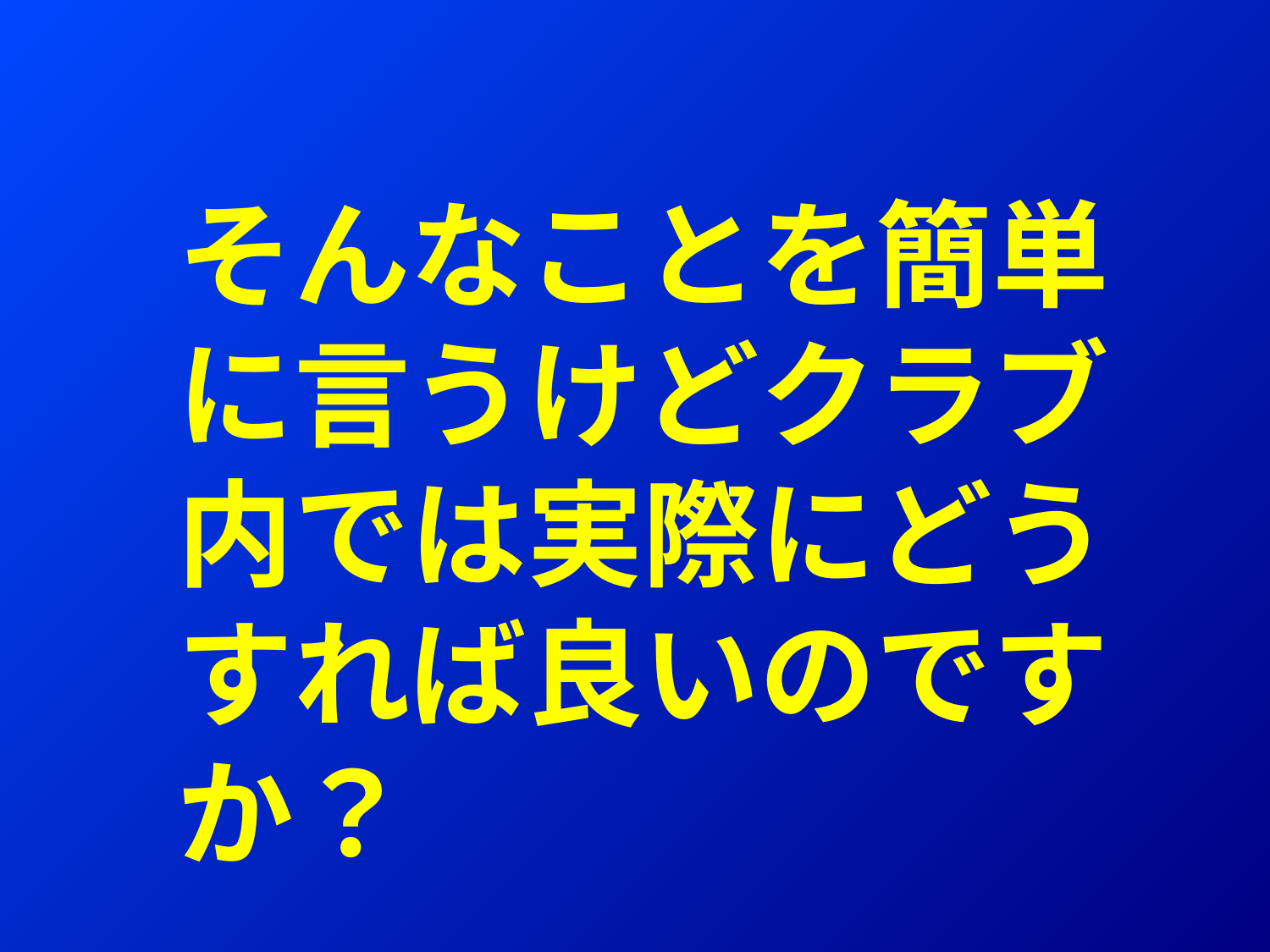

そんなことを簡単に言うけどクラブ内では実際にどうすれば良いのですか？